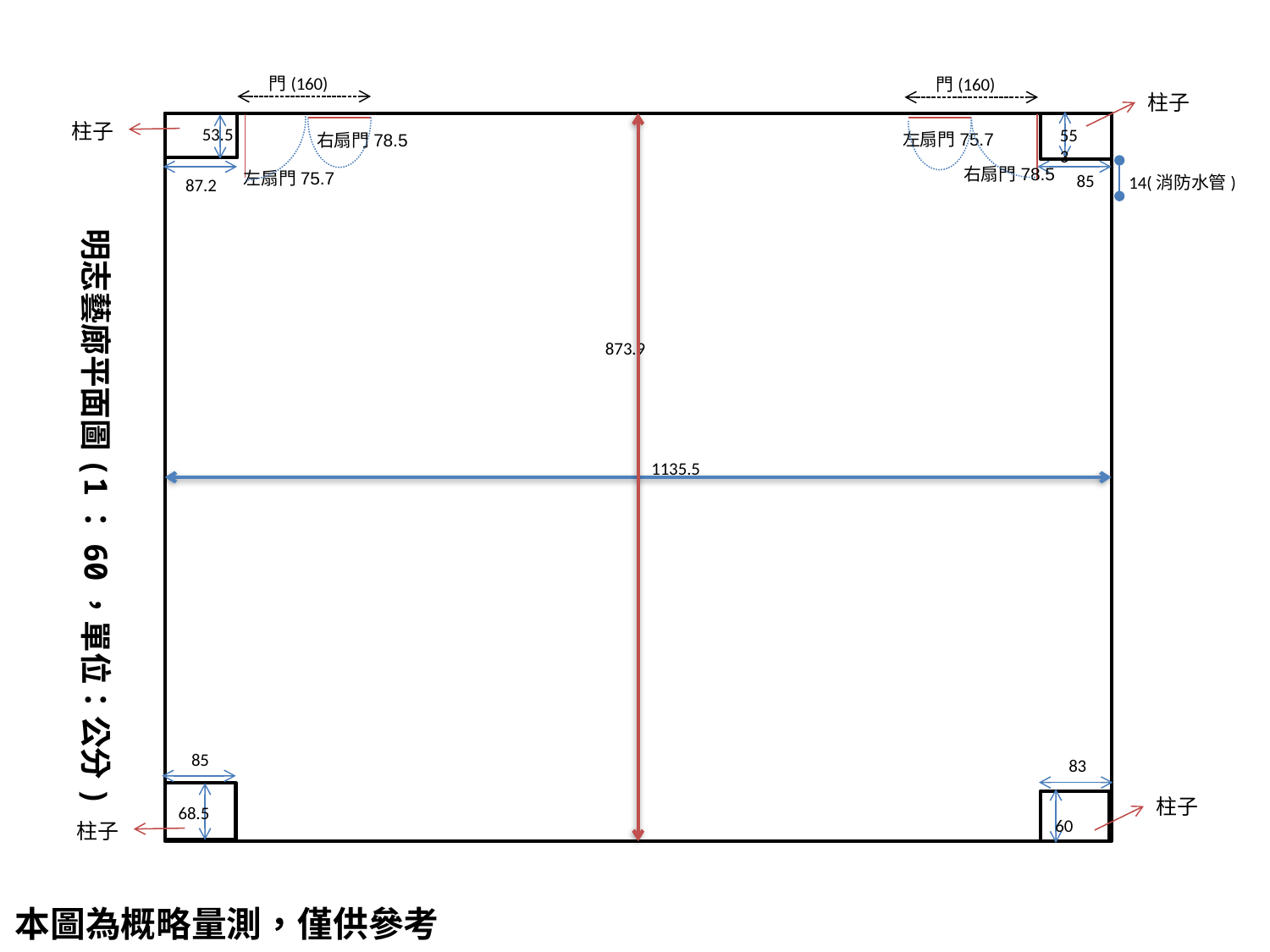

門(160)
門(160)
柱子

柱子

53.5
553
左扇門75.7
右扇門78.5
右扇門78.5
左扇門75.7
85
14(消防水管)
87.2
明志藝廊平面圖(1：60，單位：公分)
873.9
1135.5
85
83

柱子

68.5
60
柱子
本圖為概略量測，僅供參考